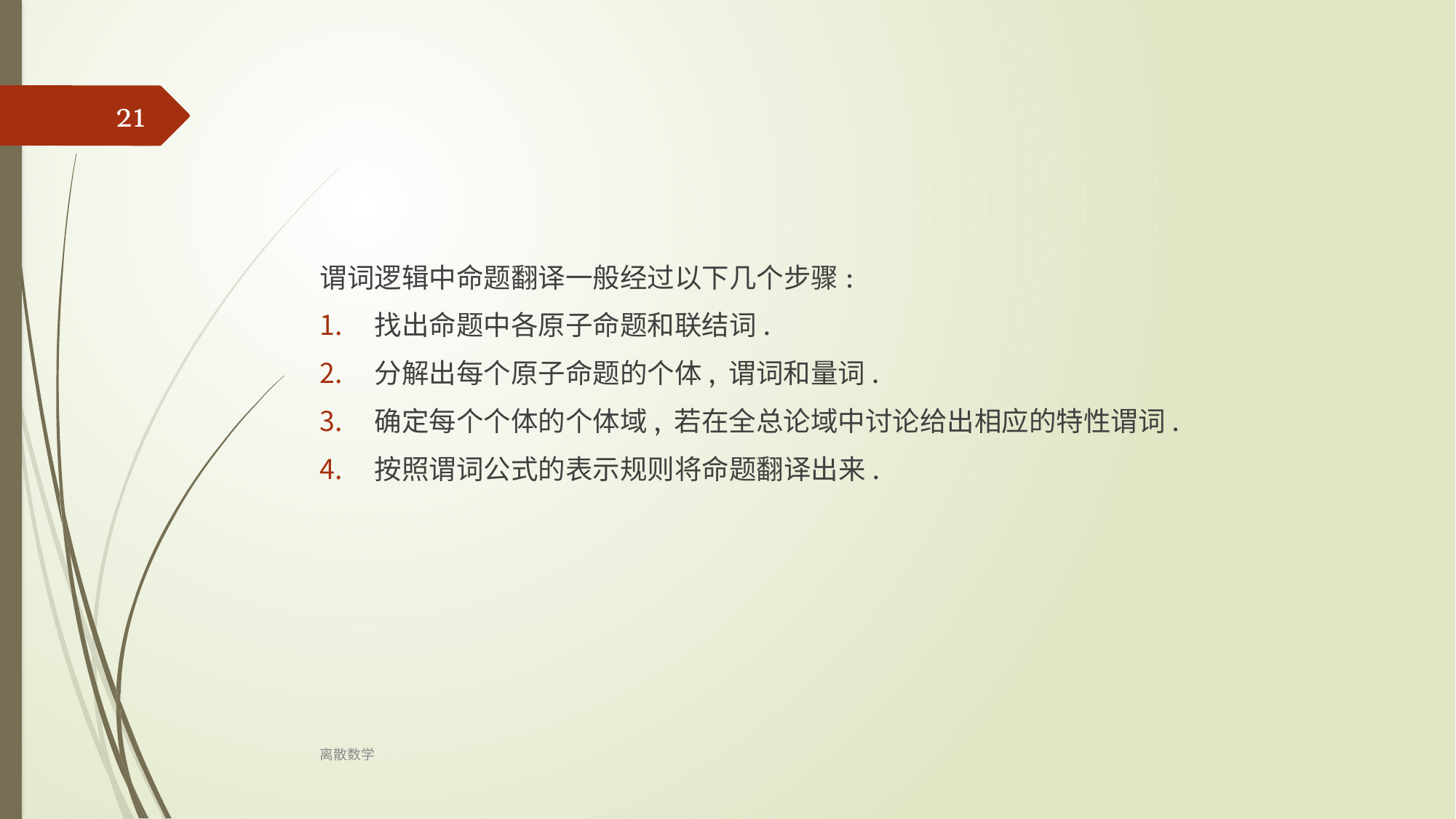

21
谓词逻辑中命题翻译一般经过以下几个步骤:
找出命题中各原子命题和联结词.
分解出每个原子命题的个体, 谓词和量词.
确定每个个体的个体域, 若在全总论域中讨论给出相应的特性谓词.
按照谓词公式的表示规则将命题翻译出来.
离散数学